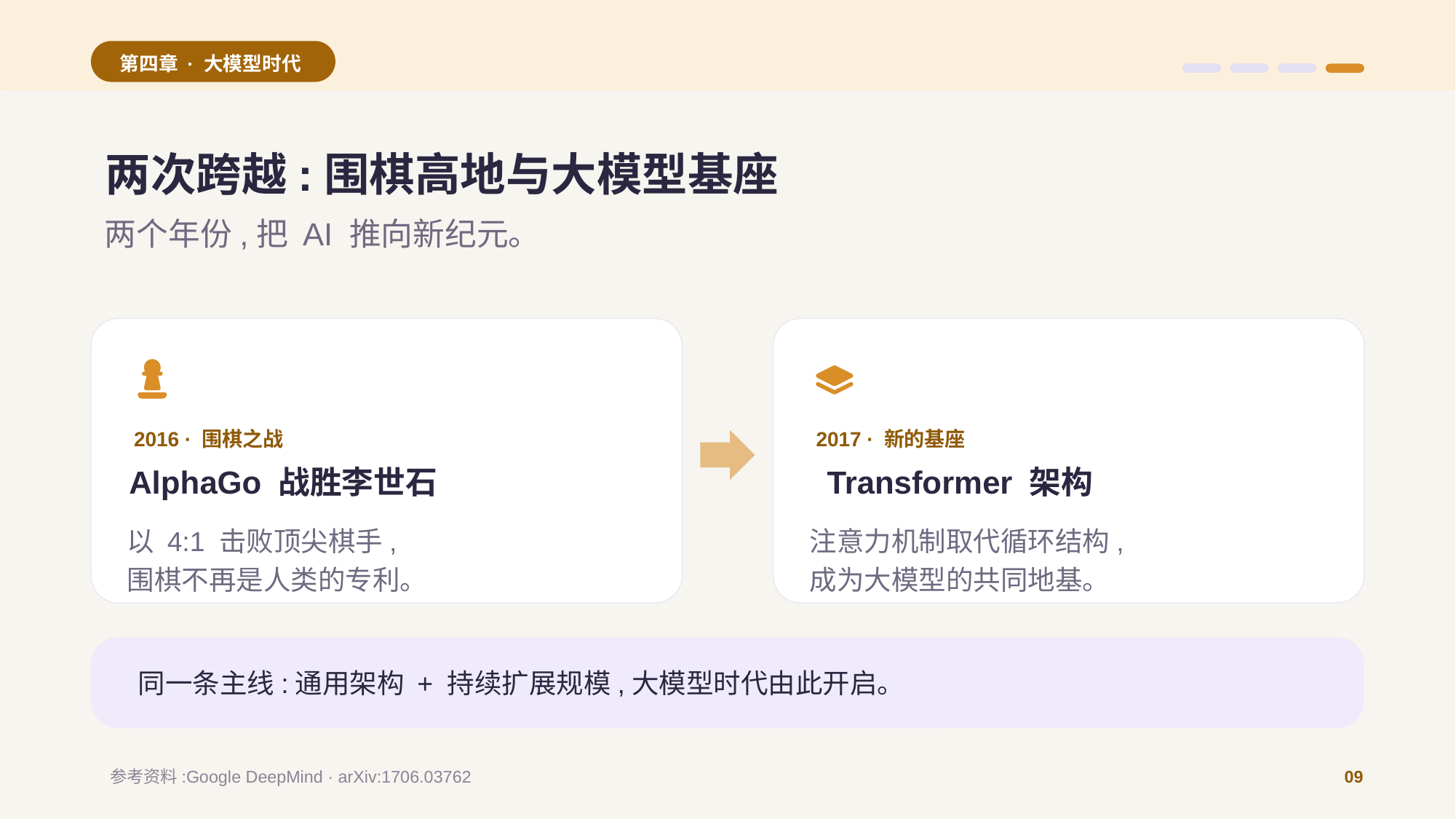

第四章 · 大模型时代

两次跨越:围棋高地与大模型基座
两个年份,把 AI 推向新纪元。

2016 · 围棋之战
AlphaGo 战胜李世石
以 4:1 击败顶尖棋手,
围棋不再是人类的专利。

2017 · 新的基座
Transformer 架构
注意力机制取代循环结构,
成为大模型的共同地基。

同一条主线:通用架构 + 持续扩展规模,大模型时代由此开启。
参考资料:Google DeepMind · arXiv:1706.03762
09